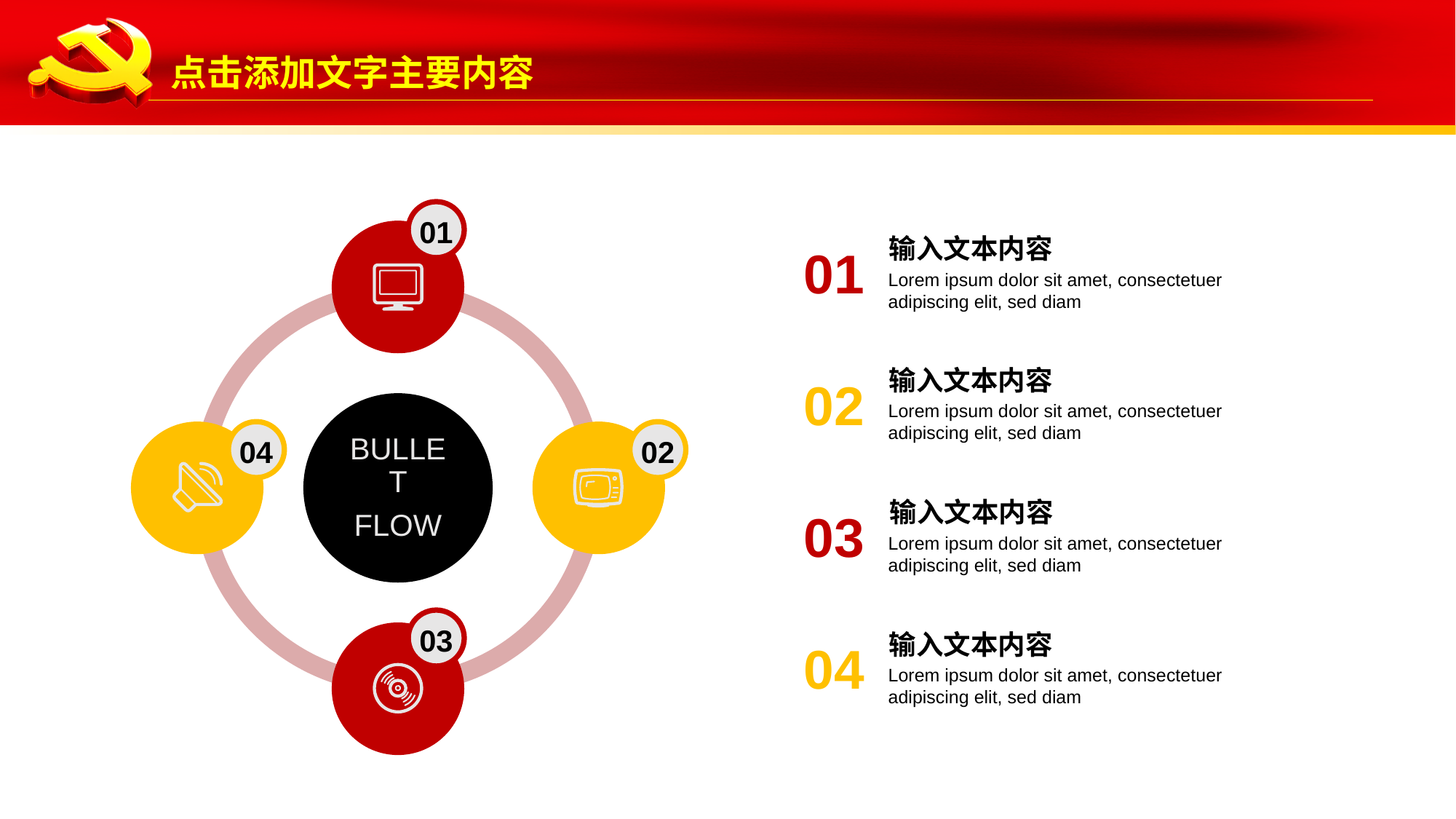

01

BULLET
FLOW

04
02

03

输入文本内容
Lorem ipsum dolor sit amet, consectetuer adipiscing elit, sed diam
01
输入文本内容
Lorem ipsum dolor sit amet, consectetuer adipiscing elit, sed diam
02
输入文本内容
Lorem ipsum dolor sit amet, consectetuer adipiscing elit, sed diam
03
输入文本内容
Lorem ipsum dolor sit amet, consectetuer adipiscing elit, sed diam
04